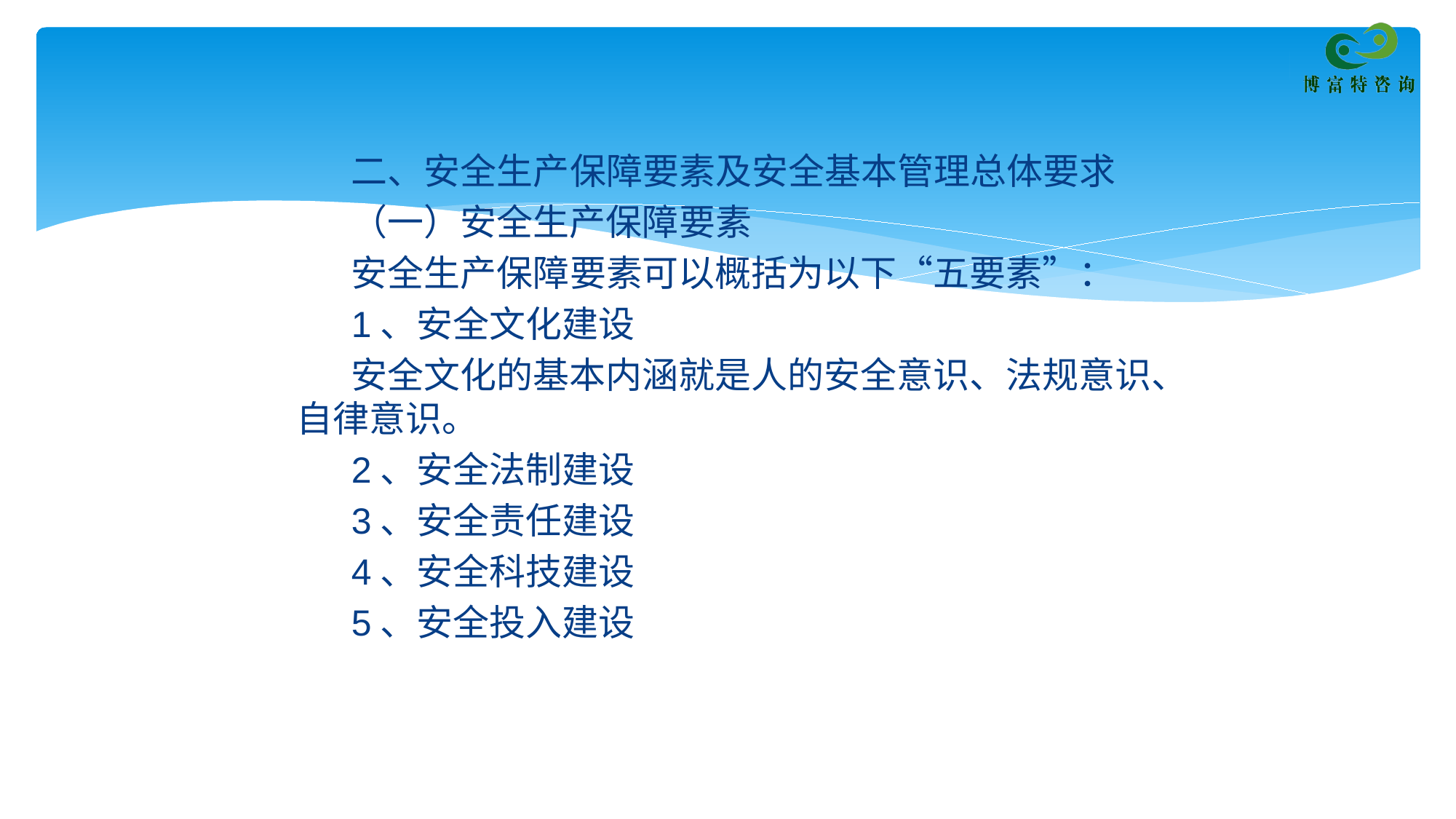

二、安全生产保障要素及安全基本管理总体要求
（一）安全生产保障要素
安全生产保障要素可以概括为以下“五要素”：
1、安全文化建设
安全文化的基本内涵就是人的安全意识、法规意识、自律意识。
2、安全法制建设
3、安全责任建设
4、安全科技建设
5、安全投入建设